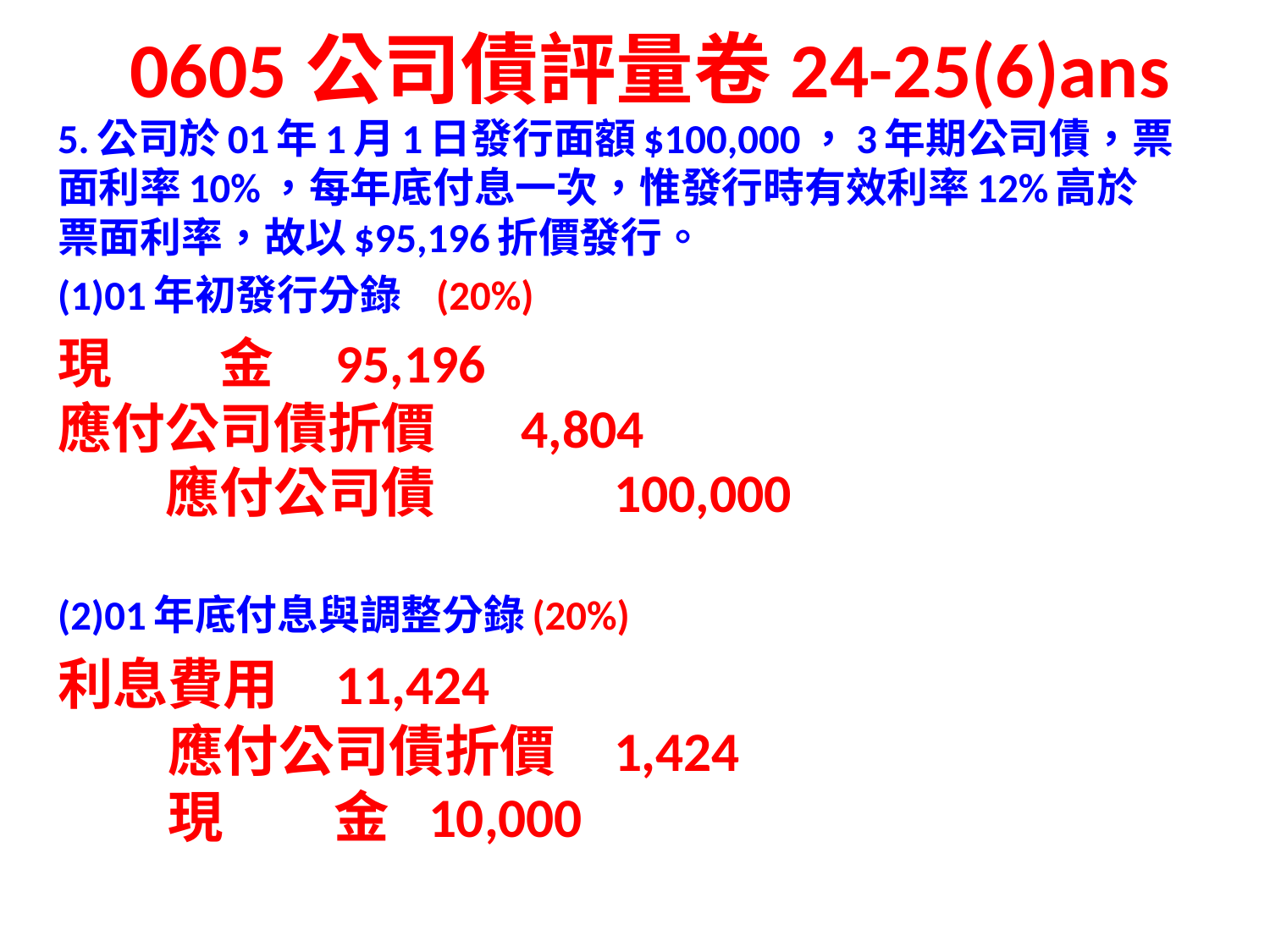

# 0605公司債評量卷24-25(6)ans
5.公司於01年1月1日發行面額$100,000，3年期公司債，票面利率10%，每年底付息一次，惟發行時有效利率12%高於票面利率，故以$95,196折價發行。
(1)01年初發行分錄   (20%)
現　　金	95,196
應付公司債折價	4,804
　　應付公司債		100,000

(2)01年底付息與調整分錄(20%)
利息費用	11,424
　　應付公司債折價		1,424
　　現　　金		10,000